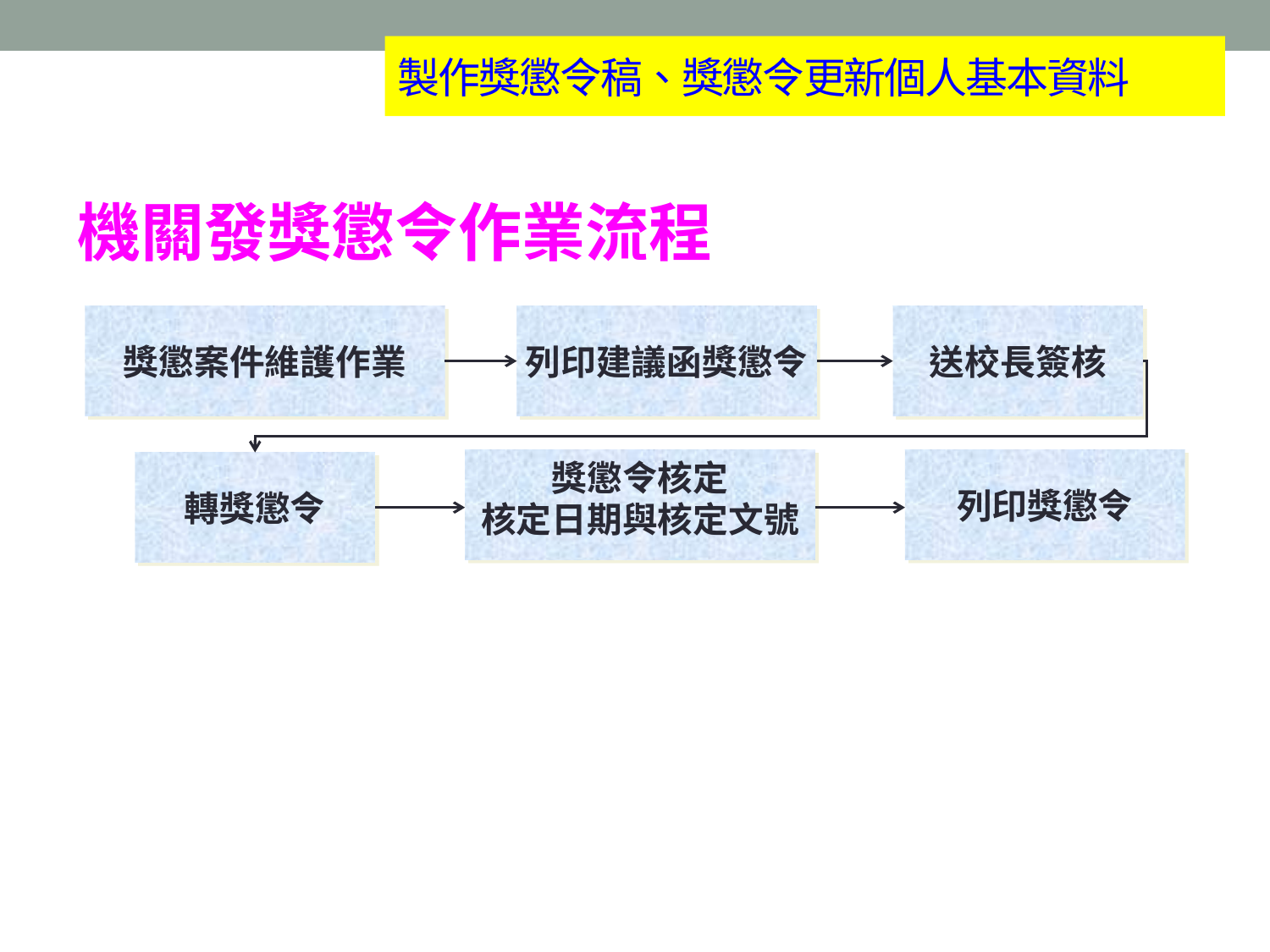

# 製作獎懲令稿、獎懲令更新個人基本資料
機關發獎懲令作業流程
獎懲案件維護作業
列印建議函獎懲令
送校長簽核
獎懲令核定
核定日期與核定文號
列印獎懲令
轉獎懲令